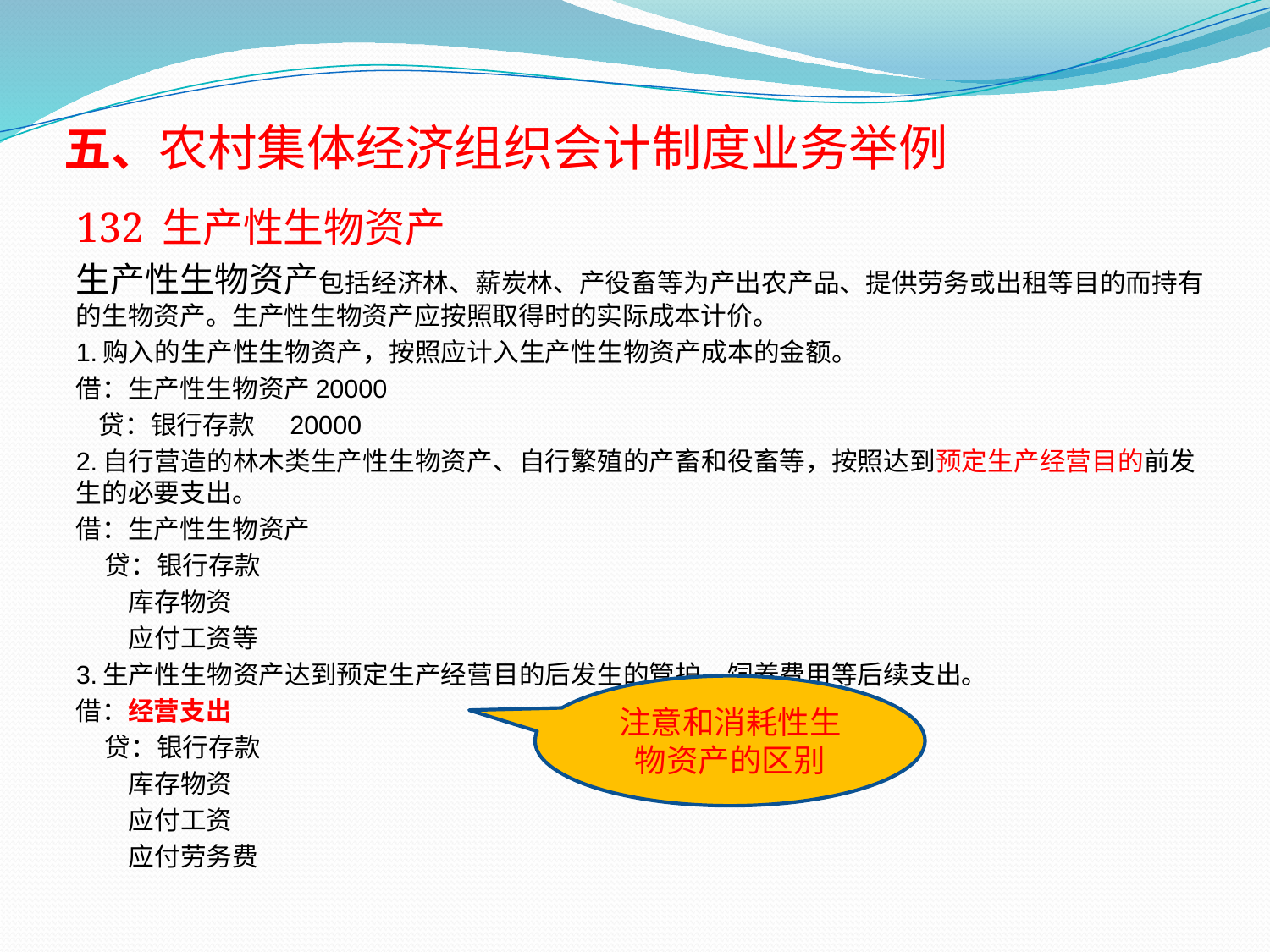

# 五、农村集体经济组织会计制度业务举例
132 生产性生物资产
生产性生物资产包括经济林、薪炭林、产役畜等为产出农产品、提供劳务或出租等目的而持有的生物资产。生产性生物资产应按照取得时的实际成本计价。
1.购入的生产性生物资产，按照应计入生产性生物资产成本的金额。
借：生产性生物资产20000
   贷：银行存款     20000
2.自行营造的林木类生产性生物资产、自行繁殖的产畜和役畜等，按照达到预定生产经营目的前发生的必要支出。
借：生产性生物资产
    贷：银行存款
        库存物资
        应付工资等
3.生产性生物资产达到预定生产经营目的后发生的管护、饲养费用等后续支出。
借：经营支出
    贷：银行存款
        库存物资
        应付工资
        应付劳务费
注意和消耗性生物资产的区别